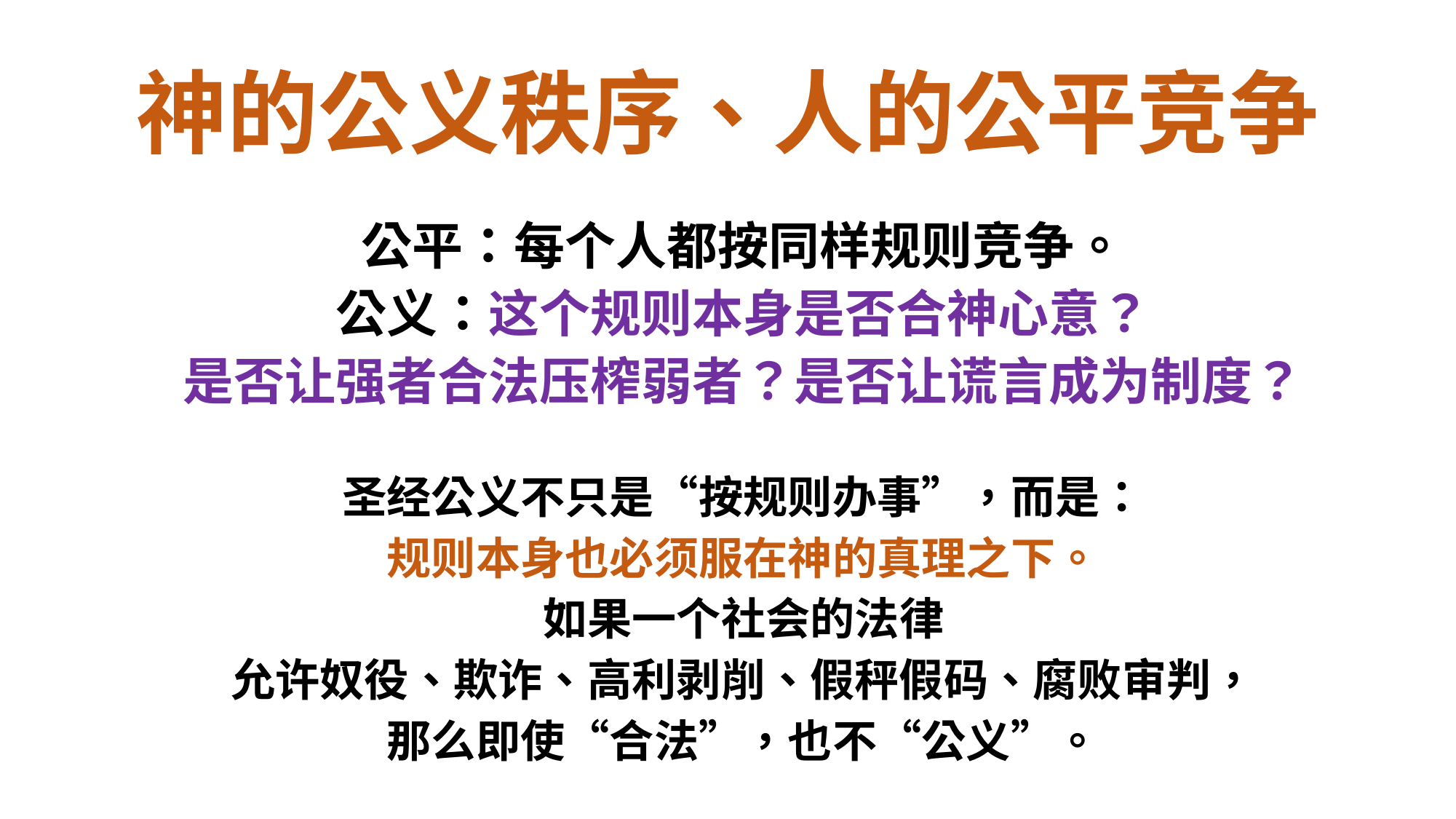

# 神的公义秩序、人的公平竞争
公平：每个人都按同样规则竞争。
公义：这个规则本身是否合神心意？
是否让强者合法压榨弱者？是否让谎言成为制度？

圣经公义不只是“按规则办事”，而是：
规则本身也必须服在神的真理之下。
如果一个社会的法律
允许奴役、欺诈、高利剥削、假秤假码、腐败审判，
那么即使“合法”，也不“公义”。